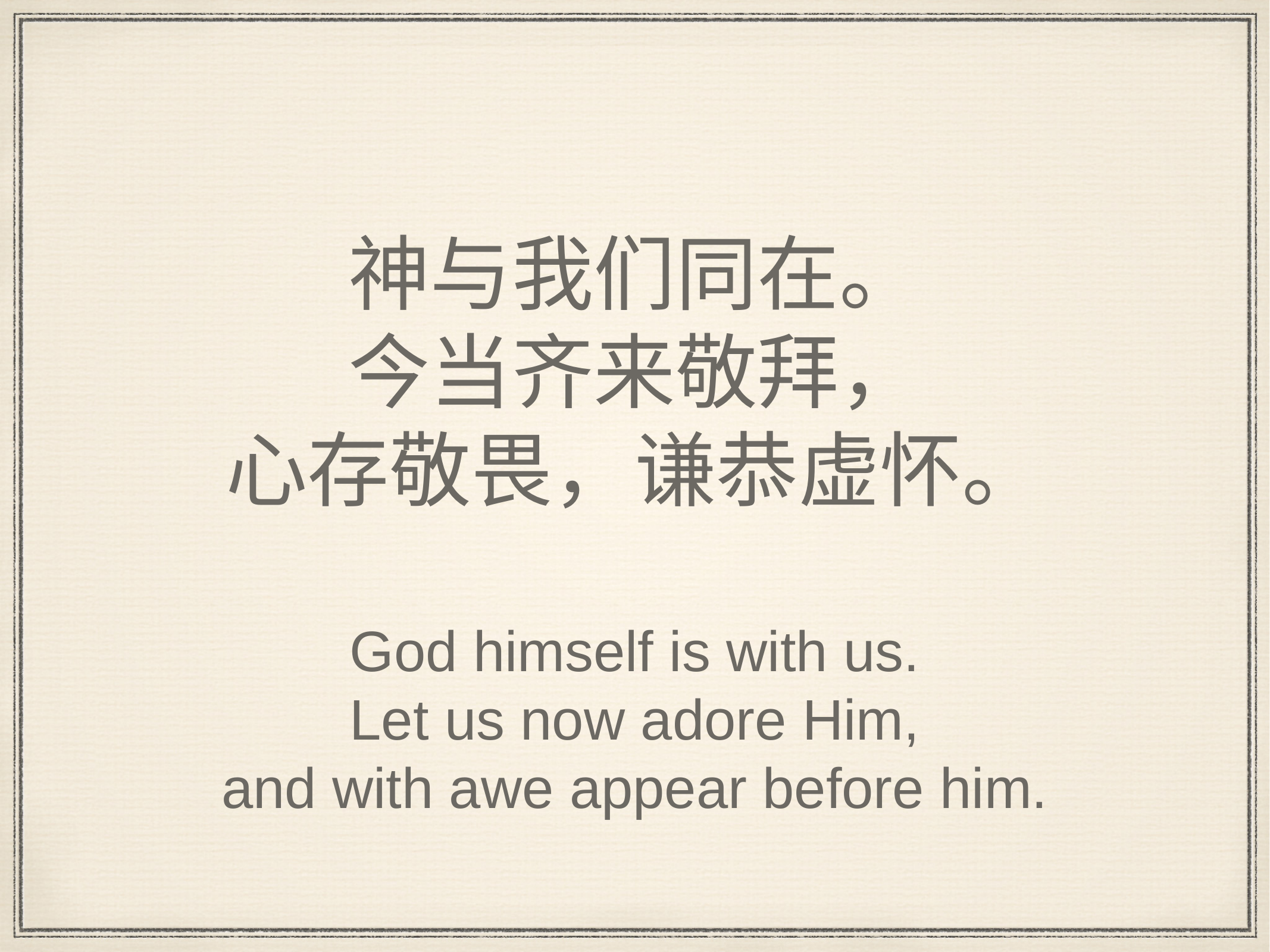

# 神与我们同在。
今当齐来敬拜，
心存敬畏，谦恭虚怀。

God himself is with us.
Let us now adore Him,
and with awe appear before him.